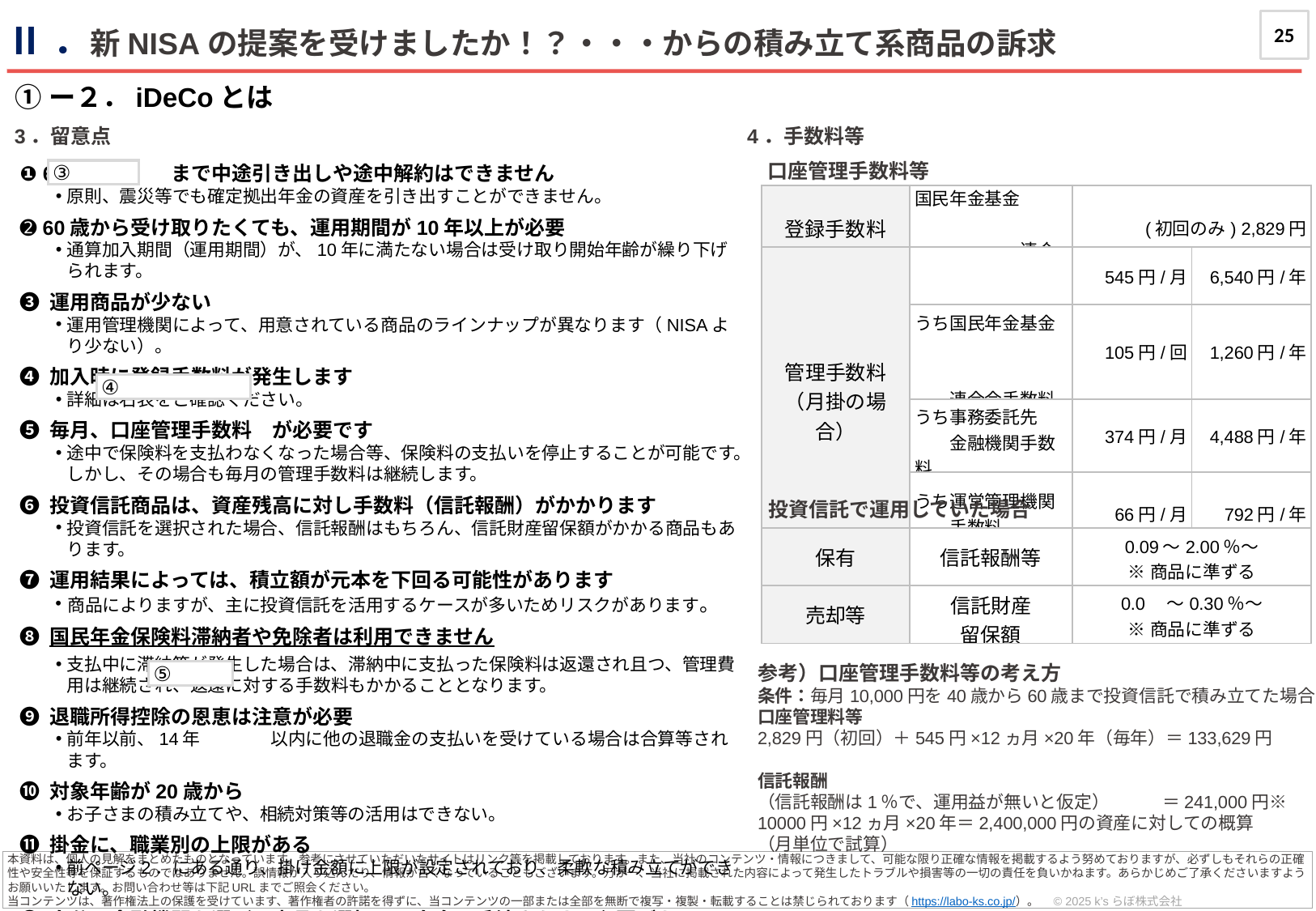

25
Ⅱ．新NISAの提案を受けましたか！？・・・からの積み立て系商品の訴求
journal
①ー２．iDeCoとは
3．留意点
4．手数料等
口座管理手数料等
❶ 60歳　　　　まで中途引き出しや途中解約はできません
原則、震災等でも確定拠出年金の資産を引き出すことができません。

➋ 60歳から受け取りたくても、運用期間が10年以上が必要
通算加入期間（運用期間）が、10年に満たない場合は受け取り開始年齢が繰り下げられます。

❸ 運用商品が少ない
運用管理機関によって、用意されている商品のラインナップが異なります（NISAより少ない）。

❹ 加入時に登録手数料が発生します
詳細は右表をご確認ください。

❺ 毎月、口座管理手数料　が必要です
途中で保険料を支払わなくなった場合等、保険料の支払いを停止することが可能です。しかし、その場合も毎月の管理手数料は継続します。

❻ 投資信託商品は、資産残高に対し手数料（信託報酬）がかかります
投資信託を選択された場合、信託報酬はもちろん、信託財産留保額がかかる商品もあります。

❼ 運用結果によっては、積立額が元本を下回る可能性があります
商品によりますが、主に投資信託を活用するケースが多いためリスクがあります。

❽ 国民年金保険料滞納者や免除者は利用できません
支払中に滞納等が発生した場合は、滞納中に支払った保険料は返還され且つ、管理費用は継続され、返還に対する手数料もかかることとなります。

❾ 退職所得控除の恩恵は注意が必要
前年以前、14年　　　　以内に他の退職金の支払いを受けている場合は合算等されます。

❿ 対象年齢が20歳から
お子さまの積み立てや、相続対策等の活用はできない。

⓫ 掛金に、職業別の上限がある
前ページ2．にある通り、掛け金額に上限が設定されており、柔軟な積み立てができない。

⓬ 自分で金融機関を選び、商品を選択し、自身で手続きをする必要がある
どの金融機関を窓口とするか、から商品選択、手続きまで基本的にすべてを自己完結する必要。
③
| 登録手数料 | 国民年金基金　　　　　　　　　　　　　　　　連合会手数料 | (初回のみ) 2,829円 |
| --- | --- | --- |
| 管理手数料 （月掛の場合） |  | 545円/月 | 6,540円/年 |
| --- | --- | --- | --- |
|  | うち国民年金基金　　　　　　　　　　　　　　　　 　　連合会手数料 | 105円/回 | 1,260円/年 |
|  | うち事務委託先 　　金融機関手数料 | 374円/月 | 4,488円/年 |
|  | うち運営管理機関 　　手数料 | 66円/月 | 792円/年 |
④
投資信託で運用していた場合
| 保有 | 信託報酬等 | 0.09～2.00％～ ※商品に準ずる |
| --- | --- | --- |
| 売却等 | 信託財産 留保額 | 0.0　～0.30％～ ※商品に準ずる |
参考）口座管理手数料等の考え方
条件：毎月10,000円を40歳から60歳まで投資信託で積み立てた場合
口座管理料等
2,829円（初回）＋545円×12ヵ月×20年（毎年）＝133,629円

信託報酬
（信託報酬は1％で、運用益が無いと仮定）　　　＝241,000円※
10000円×12ヵ月×20年＝2,400,000円の資産に対しての概算
（月単位で試算）
⑤